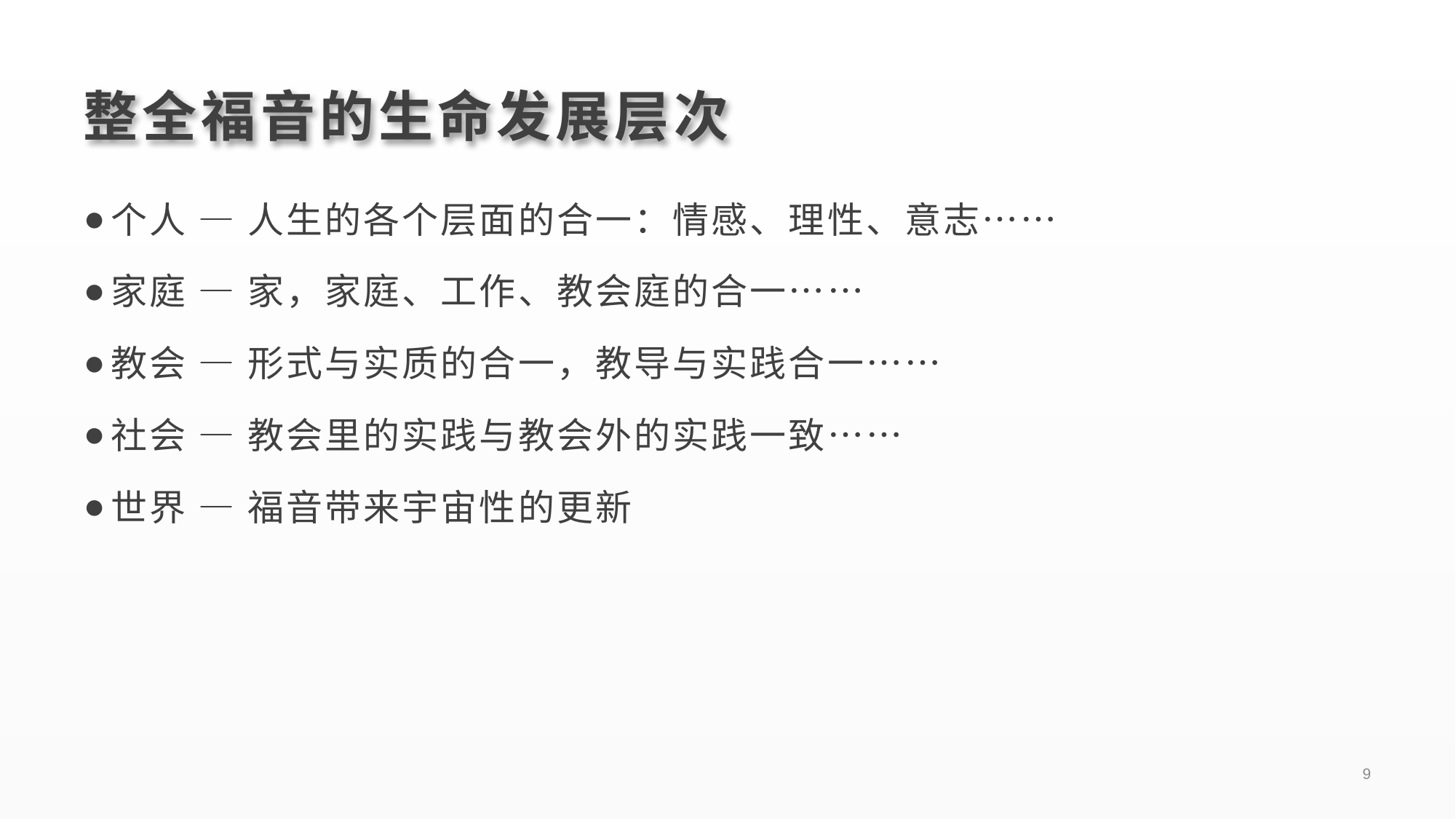

# 整全福音的生命发展层次
个人 — 人生的各个层面的合一：情感、理性、意志……
家庭 — 家，家庭、工作、教会庭的合一……
教会 — 形式与实质的合一，教导与实践合一……
社会 — 教会里的实践与教会外的实践一致……
世界 — 福音带来宇宙性的更新
9